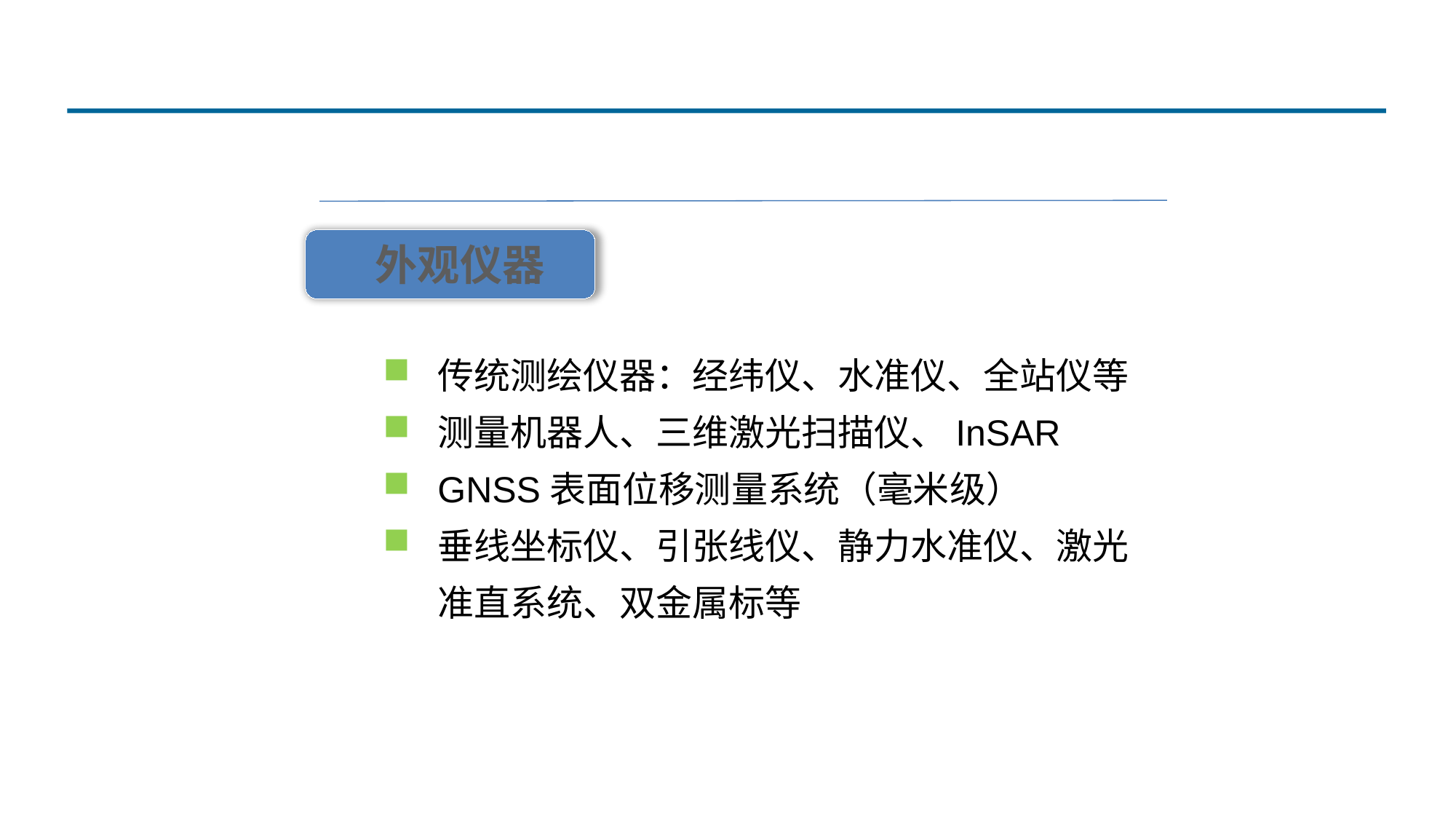

外观仪器
传统测绘仪器：经纬仪、水准仪、全站仪等
测量机器人、三维激光扫描仪、InSAR
GNSS表面位移测量系统（毫米级）
垂线坐标仪、引张线仪、静力水准仪、激光准直系统、双金属标等